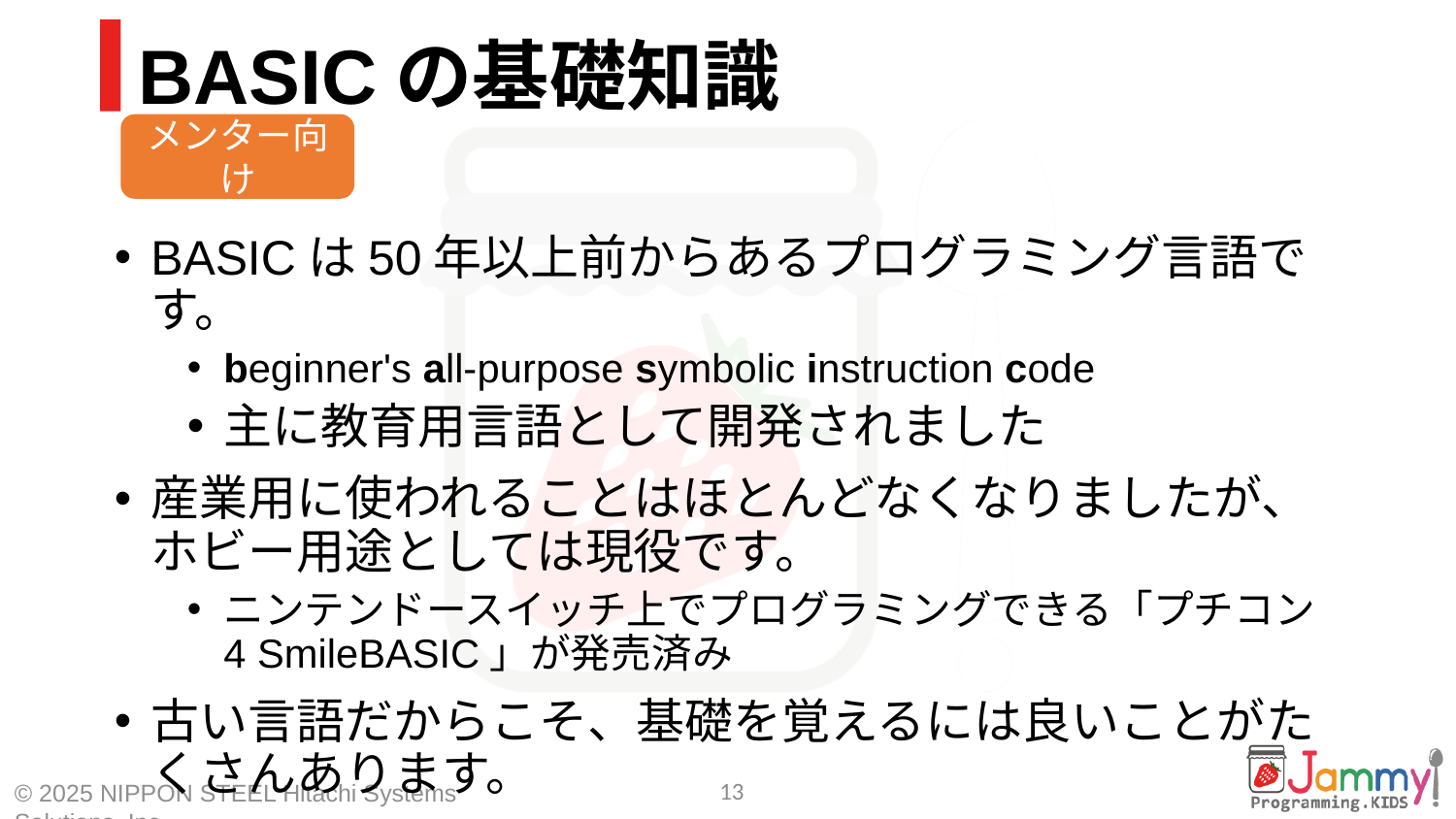

# BASICの基礎知識
BASICは50年以上前からあるプログラミング言語です。
beginner's all-purpose symbolic instruction code
主に教育用言語として開発されました
産業用に使われることはほとんどなくなりましたが、ホビー用途としては現役です。
ニンテンドースイッチ上でプログラミングできる「プチコン4 SmileBASIC」が発売済み
古い言語だからこそ、基礎を覚えるには良いことがたくさんあります。

13